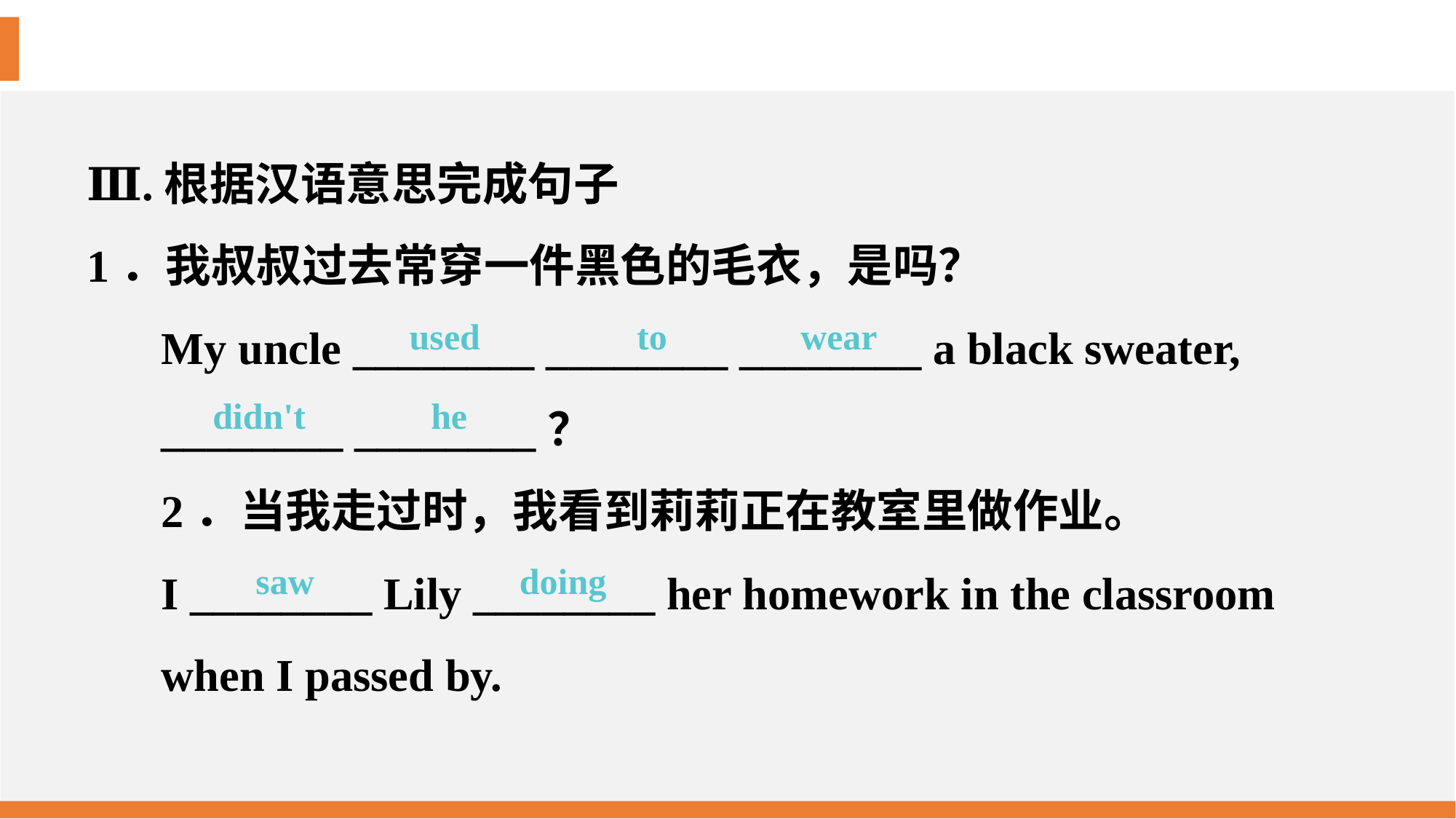

Ⅲ.根据汉语意思完成句子
1．我叔叔过去常穿一件黑色的毛衣，是吗？
My uncle ________ ________ ________ a black sweater,
________ ________？
2．当我走过时，我看到莉莉正在教室里做作业。
I ________ Lily ________ her homework in the classroom
when I passed by.
used 		 to 	       wear
didn't 		he
saw 		     doing